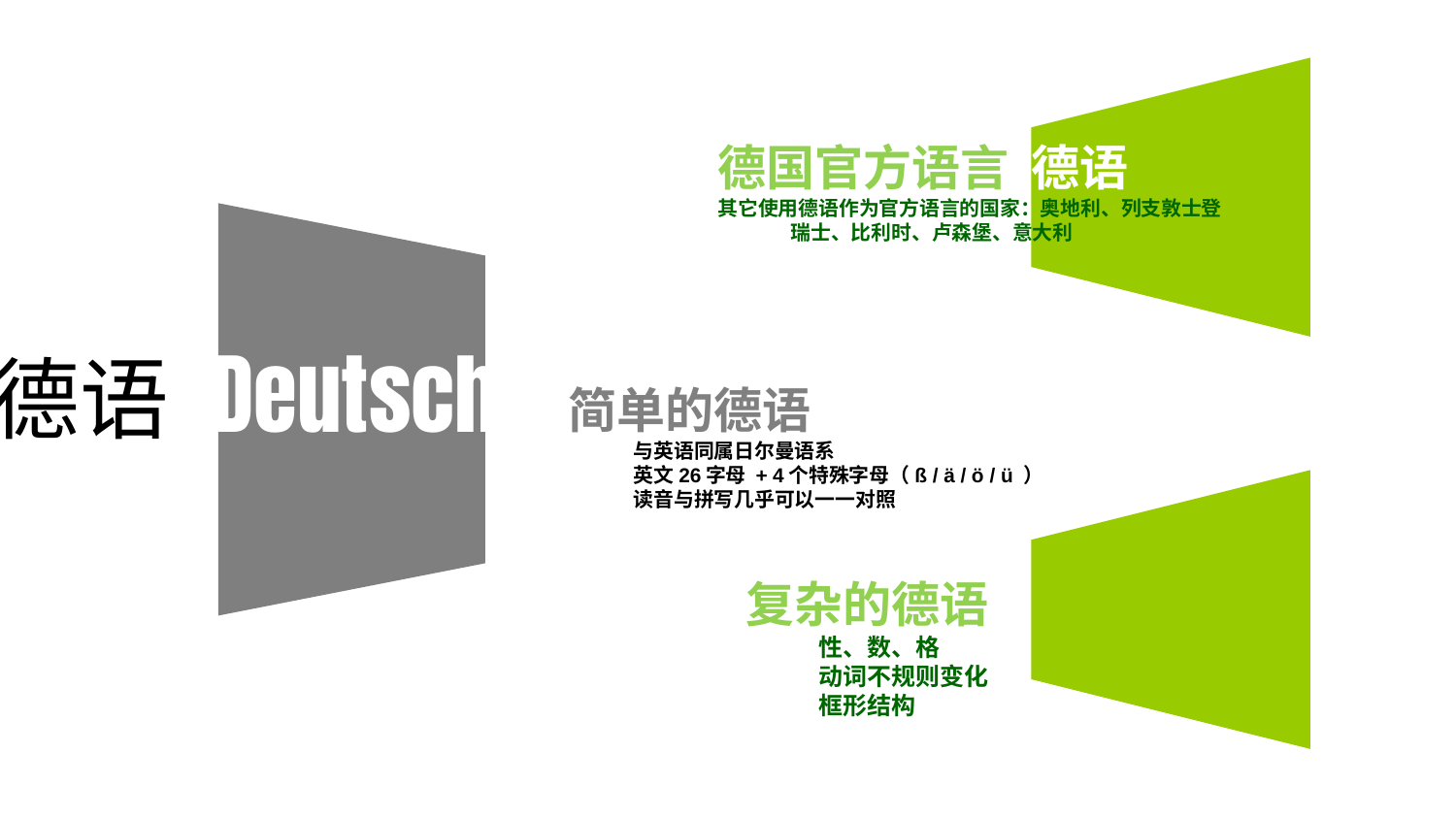

德国官方语言  德语
其它使用德语作为官方语言的国家：奥地利、列支敦士登
瑞士、比利时、卢森堡、意大利

德语 Deutsch

   简单的德语
       与英语同属日尔曼语系
       英文26字母 + 4个特殊字母（ß / ä / ö / ü ）
       读音与拼写几乎可以一一对照

复杂的德语
性、数、格
动词不规则变化
框形结构